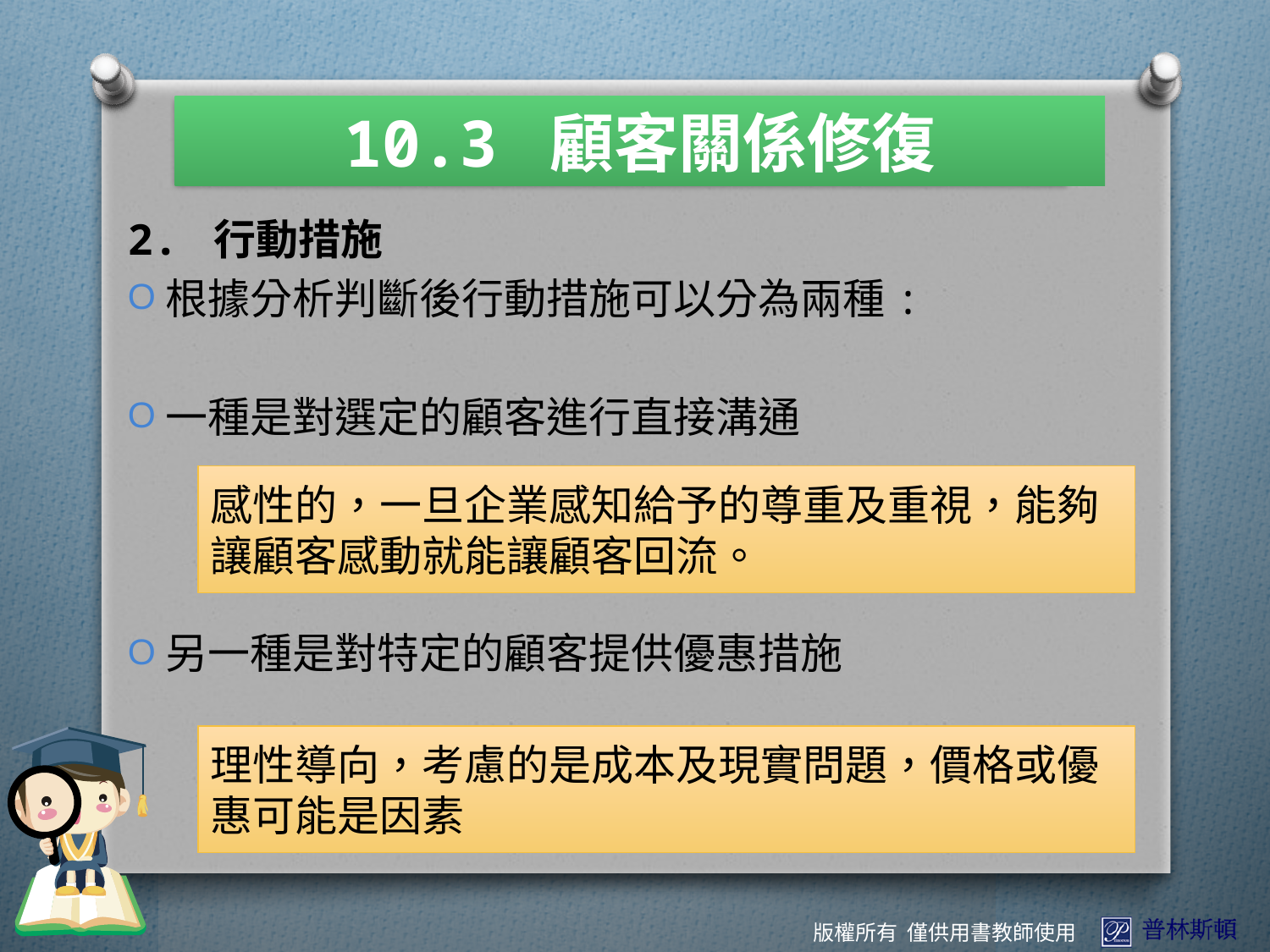

10.3 顧客關係修復
2. 行動措施
根據分析判斷後行動措施可以分為兩種:

一種是對選定的顧客進行直接溝通

另一種是對特定的顧客提供優惠措施
感性的，一旦企業感知給予的尊重及重視，能夠讓顧客感動就能讓顧客回流。
理性導向，考慮的是成本及現實問題，價格或優惠可能是因素